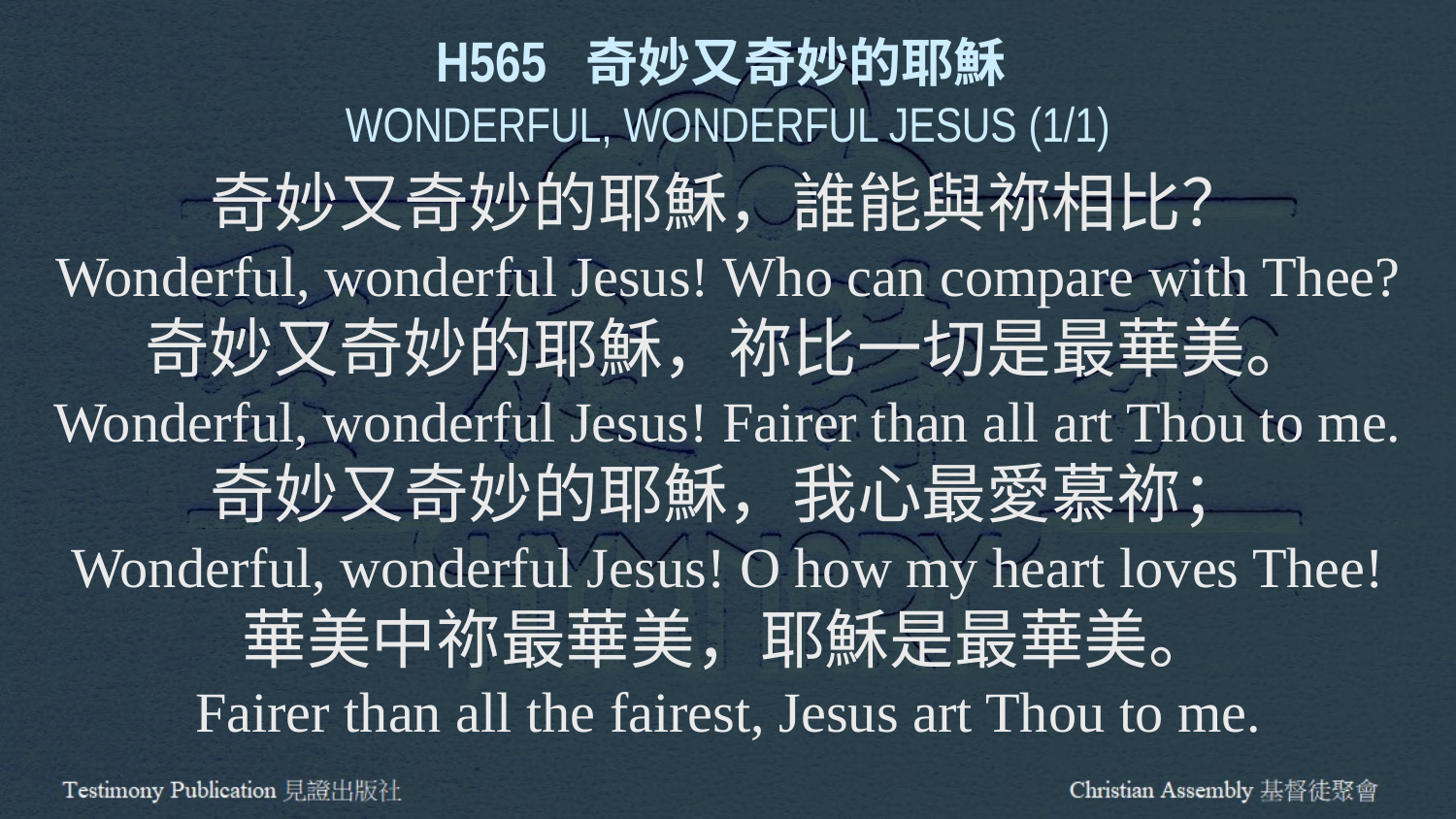

H565  奇妙又奇妙的耶穌
WONDERFUL, WONDERFUL JESUS (1/1)
奇妙又奇妙的耶穌，誰能與祢相比？
Wonderful, wonderful Jesus! Who can compare with Thee?
奇妙又奇妙的耶穌，祢比一切是最華美。
Wonderful, wonderful Jesus! Fairer than all art Thou to me.
奇妙又奇妙的耶穌，我心最愛慕祢；
Wonderful, wonderful Jesus! O how my heart loves Thee!
華美中祢最華美，耶穌是最華美。
Fairer than all the fairest, Jesus art Thou to me.